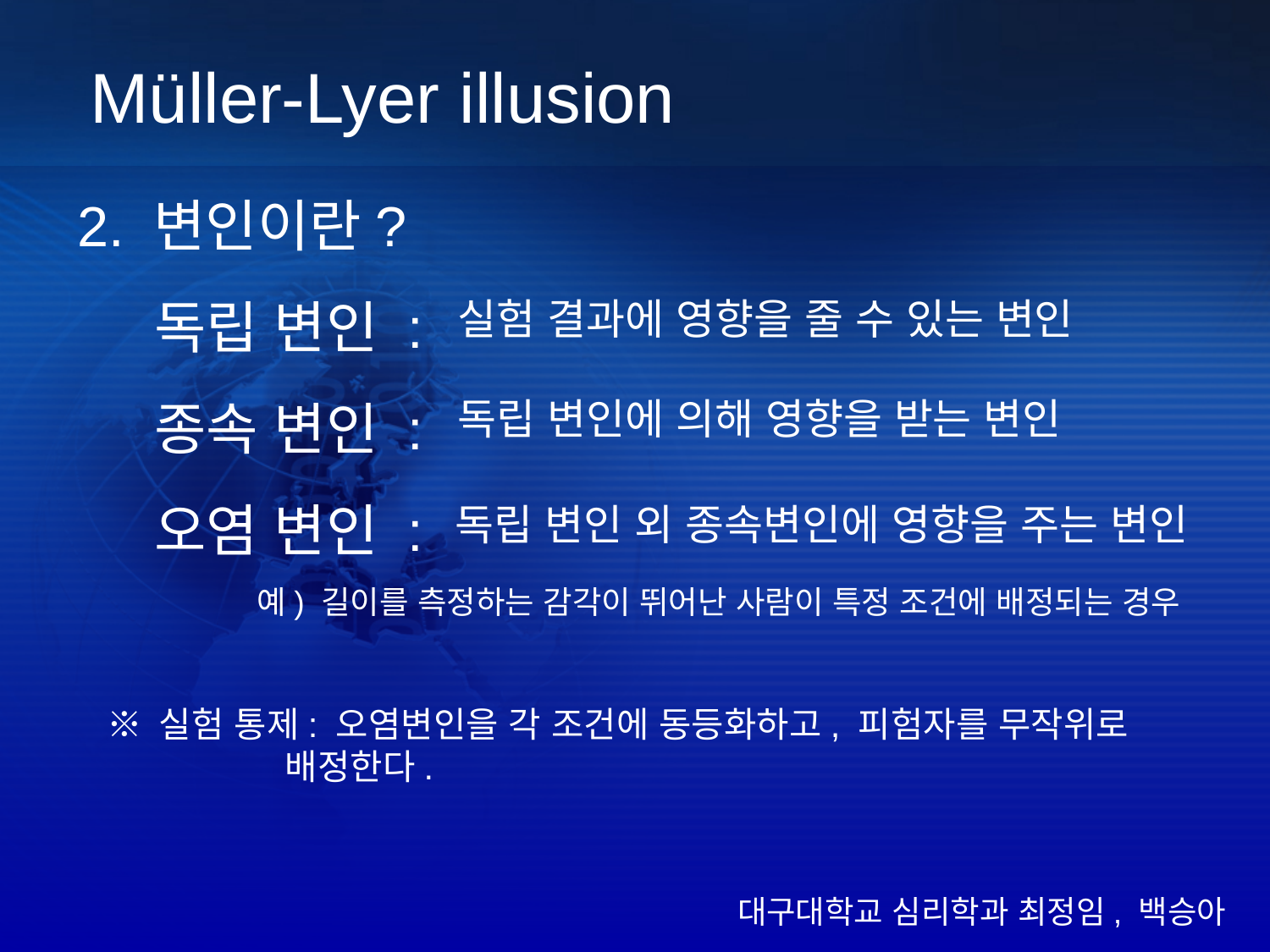

Müller-Lyer illusion
2. 변인이란?
    독립 변인 :
    종속 변인 :
    오염 변인 :
실험 결과에 영향을 줄 수 있는 변인
독립 변인에 의해 영향을 받는 변인
독립 변인 외 종속변인에 영향을 주는 변인
예) 길이를 측정하는 감각이 뛰어난 사람이 특정 조건에 배정되는 경우
※ 실험 통제: 오염변인을 각 조건에 동등화하고, 피험자를 무작위로
                 배정한다.
대구대학교 심리학과 최정임, 백승아